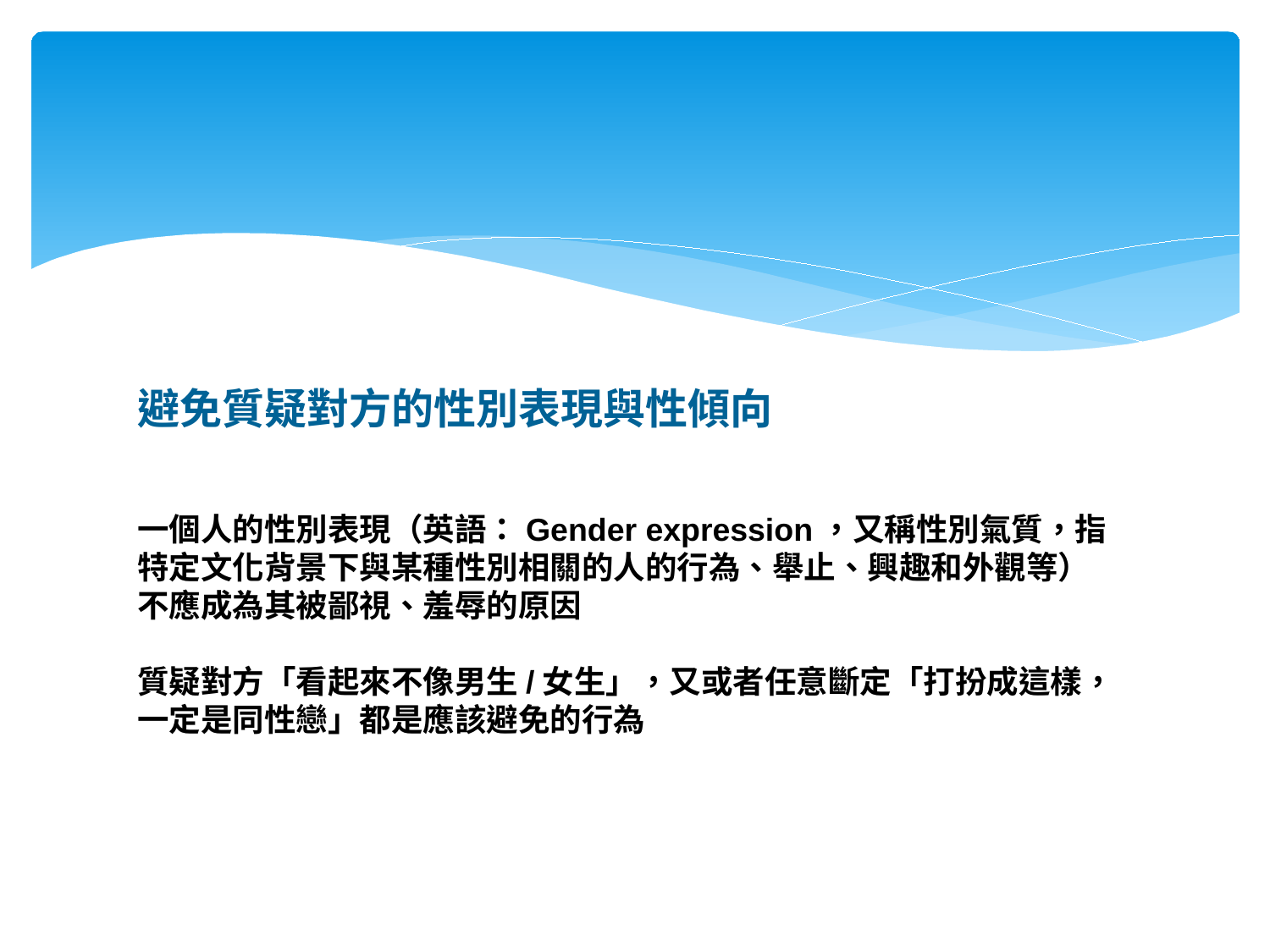

避免質疑對方的性別表現與性傾向

一個人的性別表現（英語：Gender expression，又稱性別氣質，指特定文化背景下與某種性別相關的人的行為、舉止、興趣和外觀等）不應成為其被鄙視、羞辱的原因

質疑對方「看起來不像男生/女生」，又或者任意斷定「打扮成這樣，一定是同性戀」都是應該避免的行為